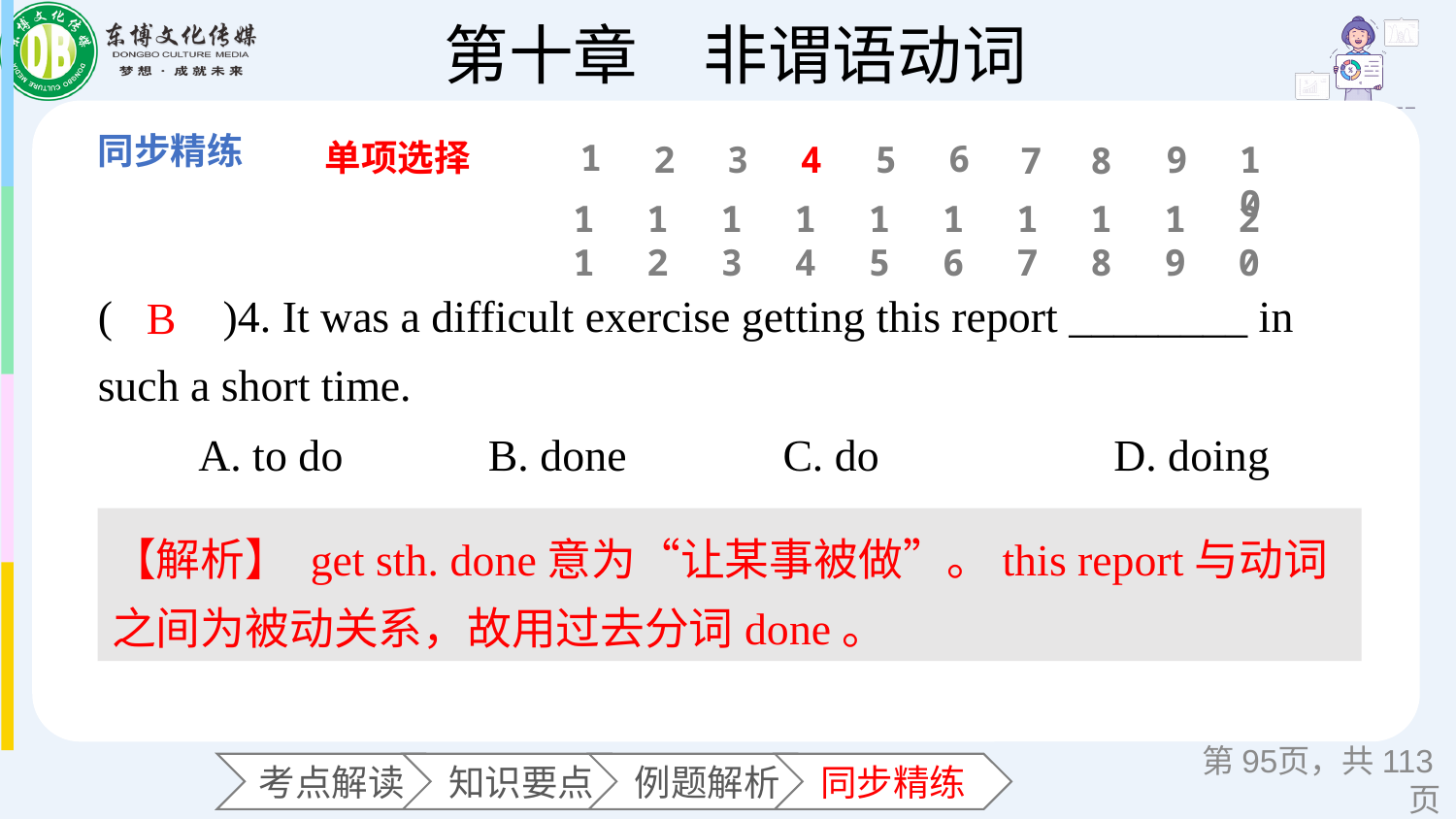

单项选择
1
6
2
3
4
5
9
10
7
8
11
12
13
14
15
16
17
18
19
20
(　　)4. It was a difficult exercise getting this report ________ in such a short time.
         A. to do             B. done              C. do                     D. doing
B
【解析】 get sth. done意为“让某事被做”。this report与动词之间为被动关系，故用过去分词done。
第95页，共113页